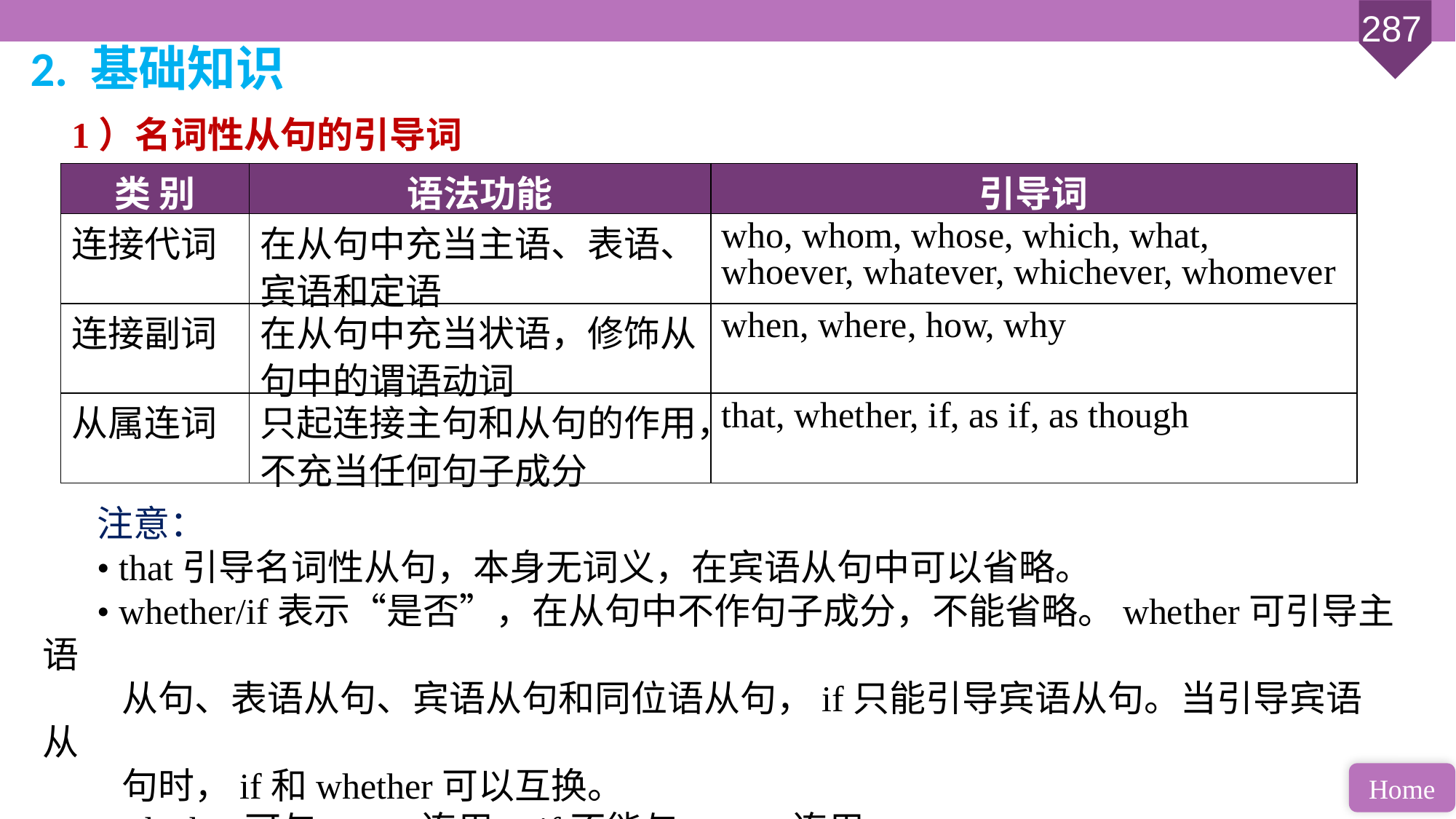

2. 基础知识
1）名词性从句的引导词
| 类 别 | 语法功能 | 引导词 |
| --- | --- | --- |
| 连接代词 | 在从句中充当主语、表语、宾语和定语 | who, whom, whose, which, what, whoever, whatever, whichever, whomever |
| 连接副词 | 在从句中充当状语，修饰从句中的谓语动词 | when, where, how, why |
| 从属连词 | 只起连接主句和从句的作用，不充当任何句子成分 | that, whether, if, as if, as though |
注意：
• that引导名词性从句，本身无词义，在宾语从句中可以省略。
• whether/if表示“是否”，在从句中不作句子成分，不能省略。whether可引导主语
  从句、表语从句、宾语从句和同位语从句，if只能引导宾语从句。当引导宾语从
  句时，if和whether可以互换。
• whether可与or not连用，if不能与or not 连用。